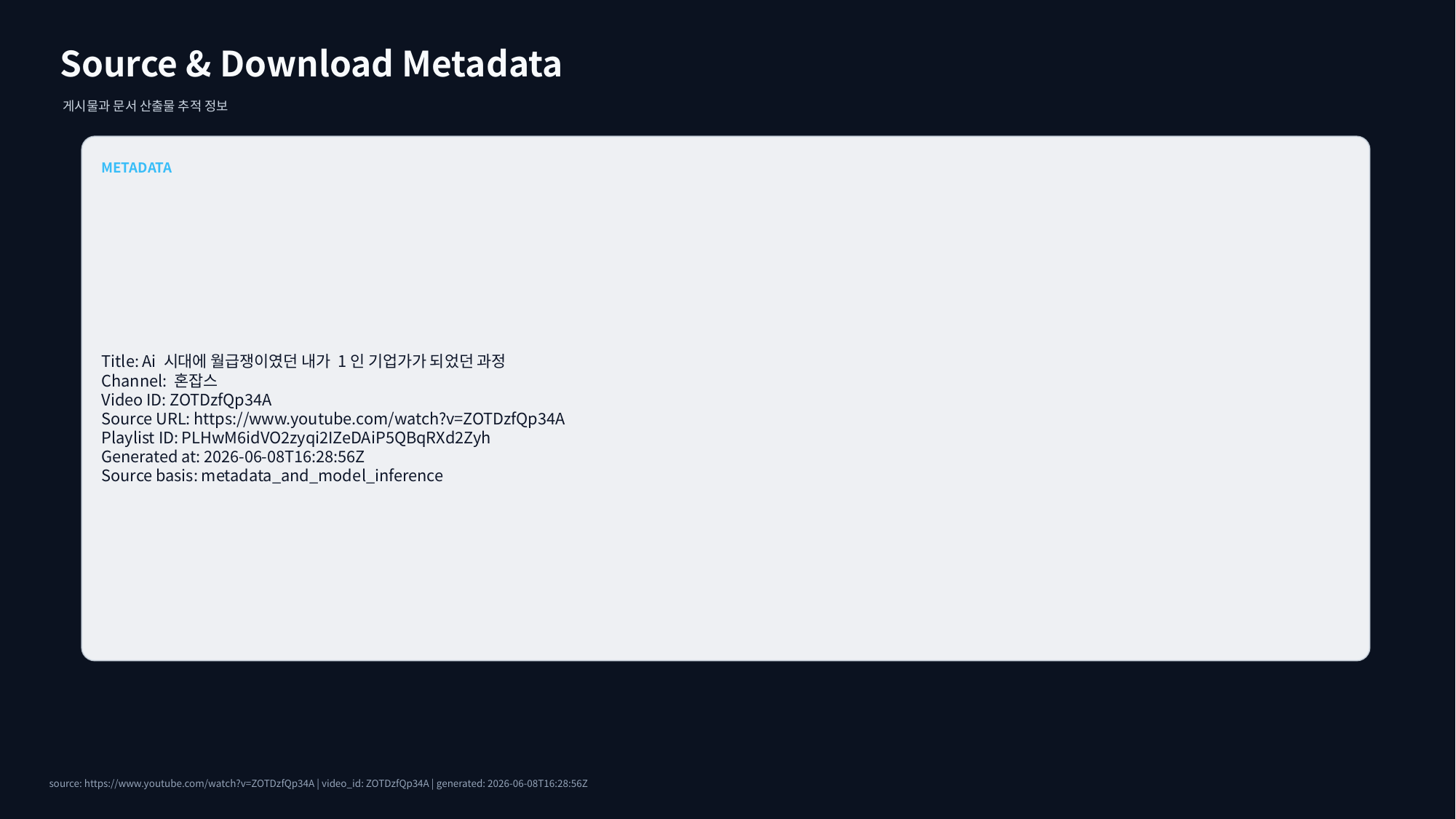

Source & Download Metadata
게시물과 문서 산출물 추적 정보

METADATA
Title: Ai 시대에 월급쟁이였던 내가 1인 기업가가 되었던 과정
Channel: 혼잡스
Video ID: ZOTDzfQp34A
Source URL: https://www.youtube.com/watch?v=ZOTDzfQp34A
Playlist ID: PLHwM6idVO2zyqi2IZeDAiP5QBqRXd2Zyh
Generated at: 2026-06-08T16:28:56Z
Source basis: metadata_and_model_inference
source: https://www.youtube.com/watch?v=ZOTDzfQp34A | video_id: ZOTDzfQp34A | generated: 2026-06-08T16:28:56Z